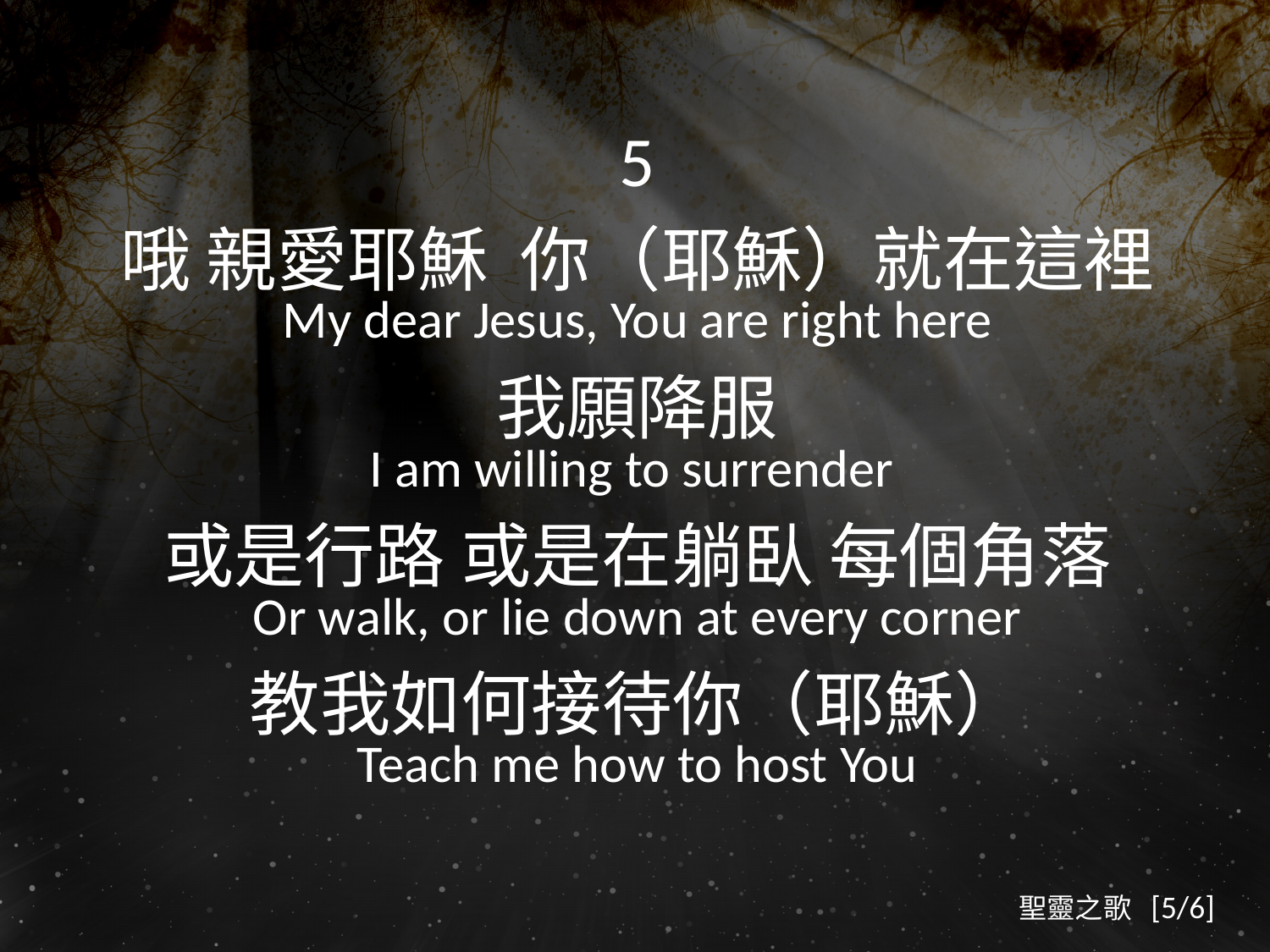

5

哦 親愛耶穌  你（耶穌）就在這裡
My dear Jesus, You are right here

我願降服
I am willing to surrender

或是行路 或是在躺臥 每個角落
Or walk, or lie down at every corner

教我如何接待你（耶穌）
Teach me how to host You

聖靈之歌  [5/6]